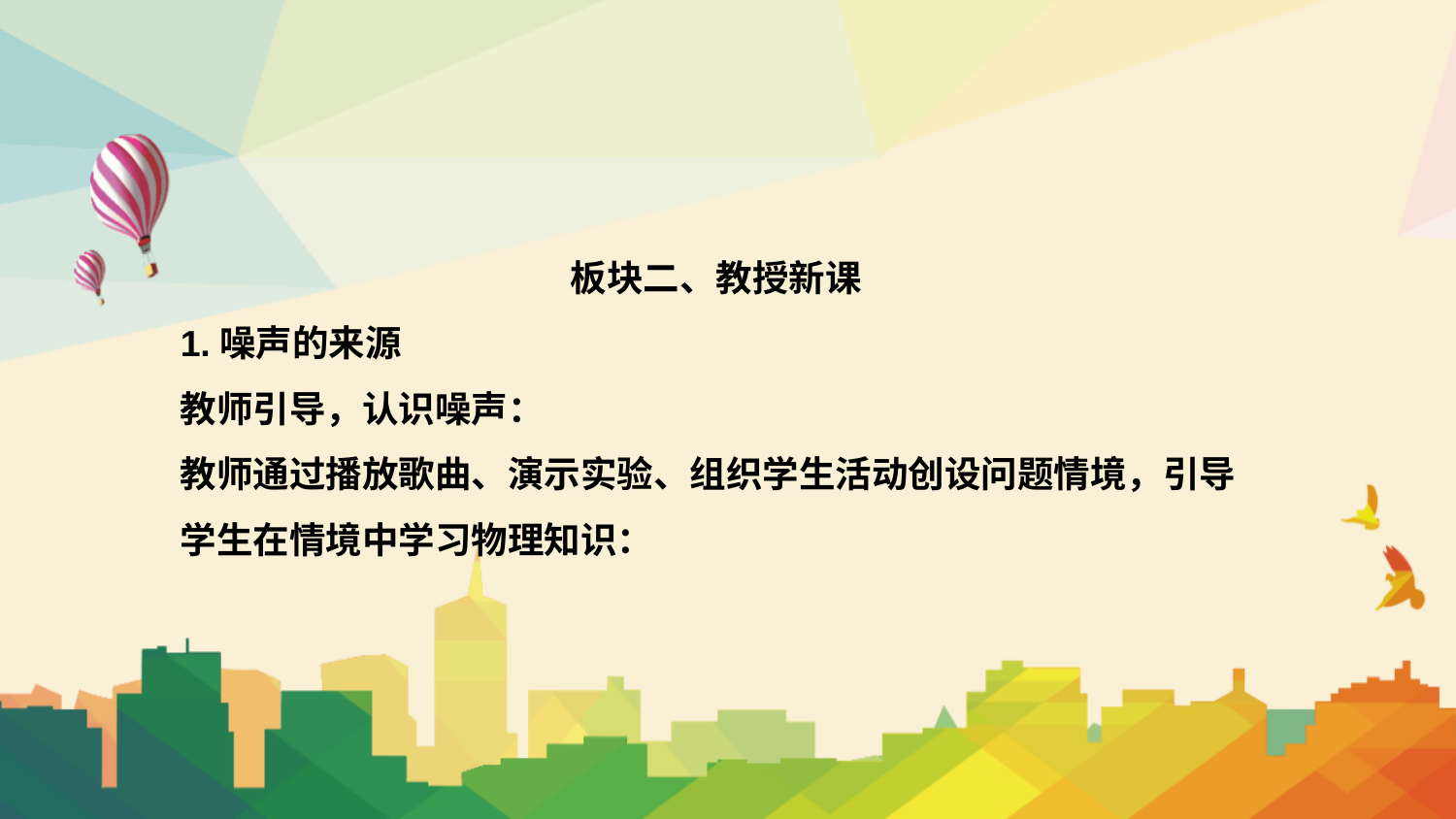

板块二、教授新课
1.噪声的来源
教师引导，认识噪声：
教师通过播放歌曲、演示实验、组织学生活动创设问题情境，引导学生在情境中学习物理知识：